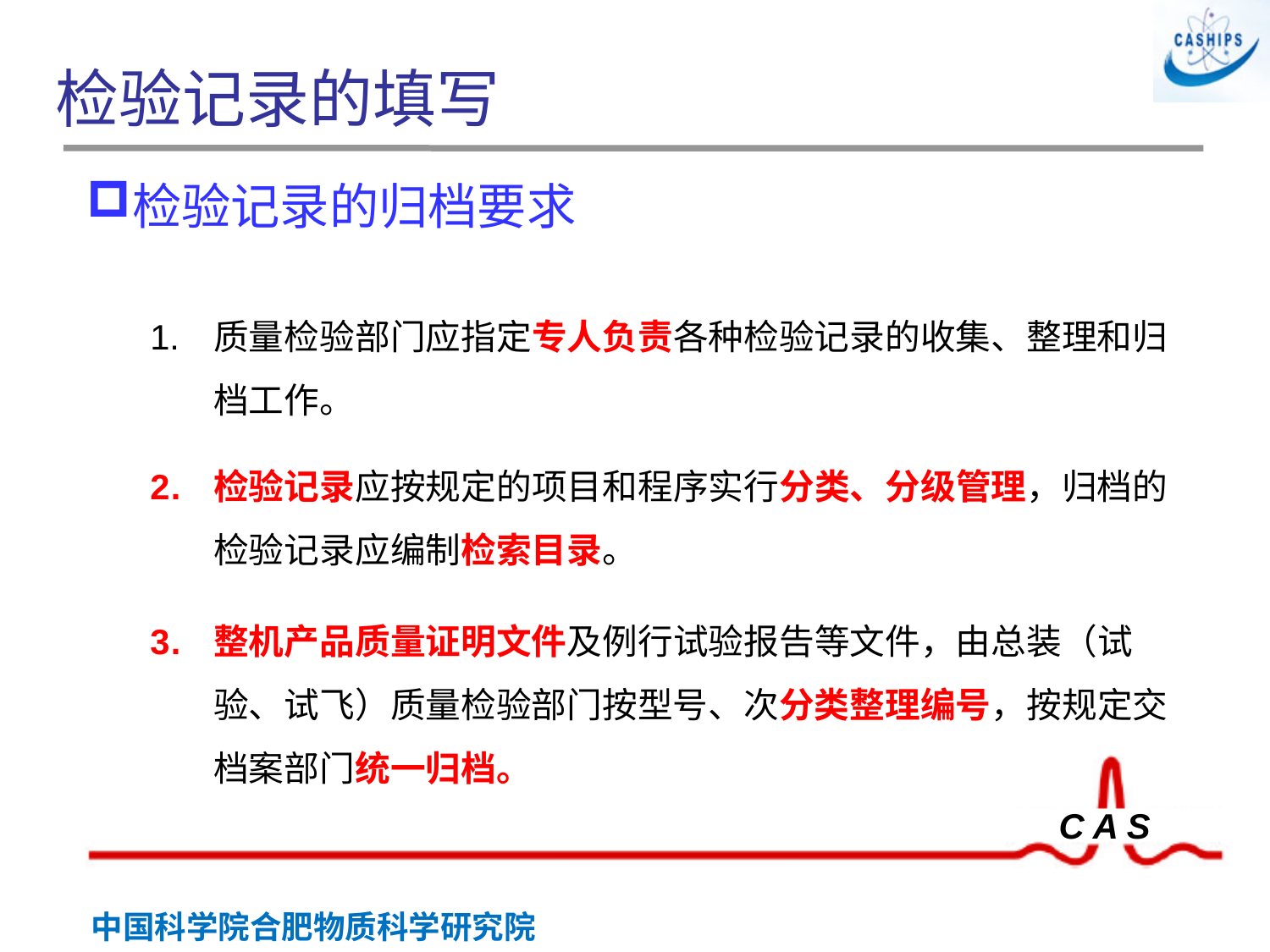

# 检验记录的填写
检验记录的归档要求

质量检验部门应指定专人负责各种检验记录的收集、整理和归档工作。

检验记录应按规定的项目和程序实行分类、分级管理，归档的检验记录应编制检索目录。

整机产品质量证明文件及例行试验报告等文件，由总装（试验、试飞）质量检验部门按型号、次分类整理编号，按规定交档案部门统一归档。
  胶印章
钢印章
封印章